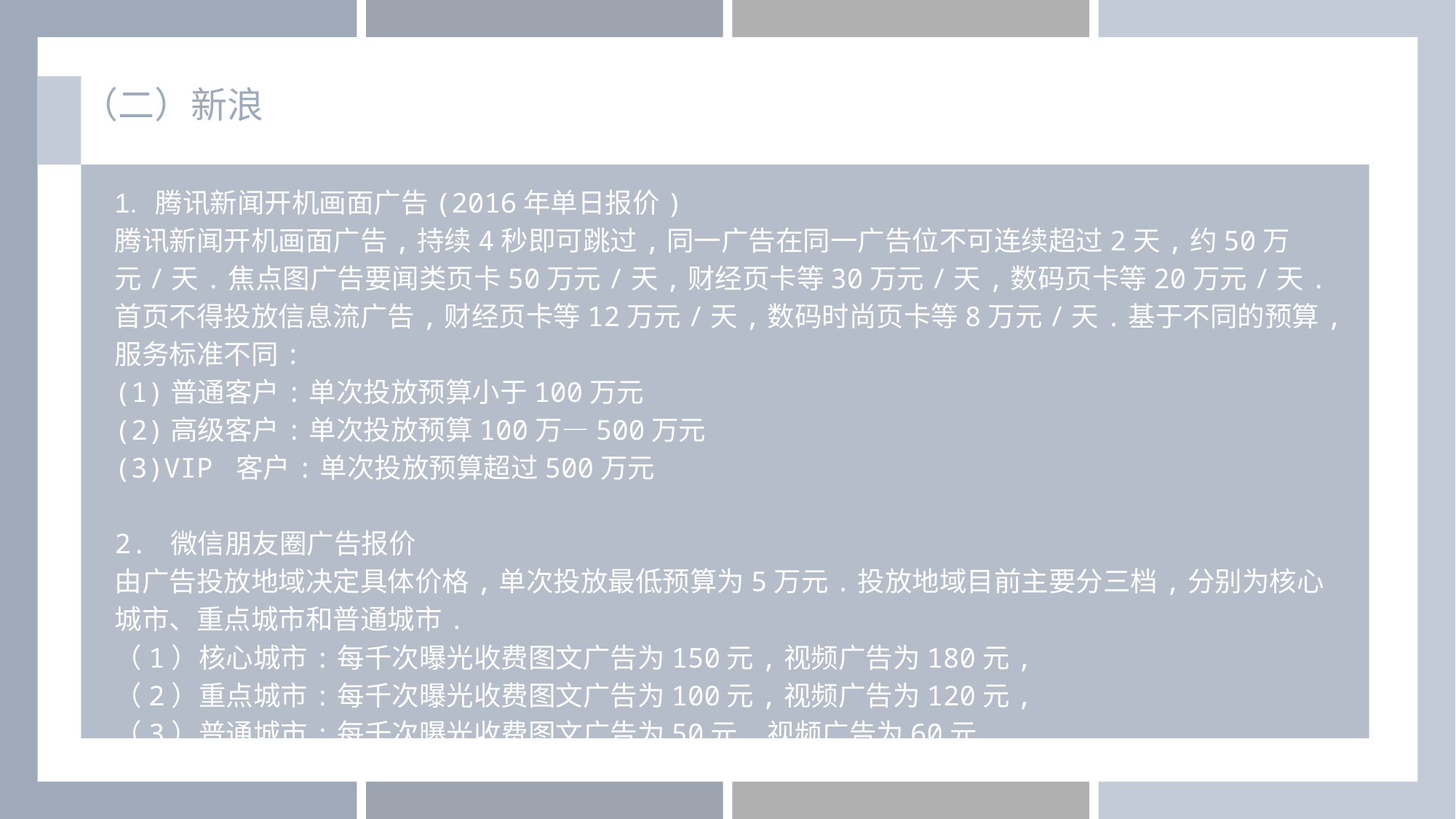

（二）新浪

腾讯新闻开机画面广告(2016年单日报价)
腾讯新闻开机画面广告,持续4秒即可跳过,同一广告在同一广告位不可连续超过2天,约50万元/天.焦点图广告要闻类页卡50万元/天,财经页卡等30万元/天,数码页卡等20万元/天.首页不得投放信息流广告,财经页卡等12万元/天,数码时尚页卡等8万元/天.基于不同的预算,服务标准不同:
(1)普通客户:单次投放预算小于100万元
(2)高级客户:单次投放预算100万—500万元
(3)VIP 客户:单次投放预算超过500万元

2. 微信朋友圈广告报价
由广告投放地域决定具体价格,单次投放最低预算为5万元.投放地域目前主要分三档,分别为核心城市、重点城市和普通城市.
（1）核心城市:每千次曝光收费图文广告为150元,视频广告为180元,
（2）重点城市:每千次曝光收费图文广告为100元,视频广告为120元,
（3）普通城市:每千次曝光收费图文广告为50元,视频广告为60元,